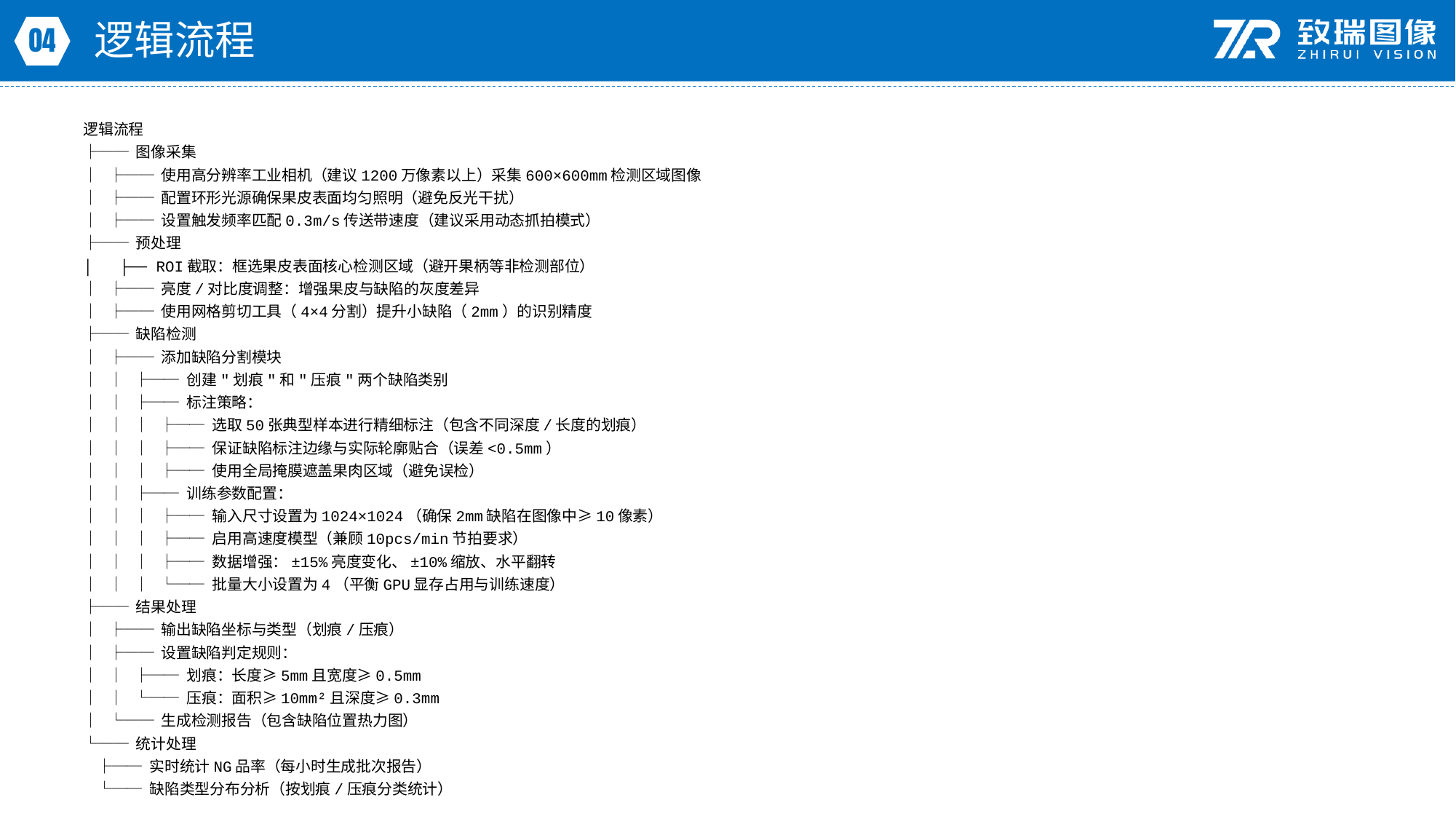

逻辑流程
04

逻辑流程
├── 图像采集
│   ├── 使用高分辨率工业相机（建议1200万像素以上）采集600×600mm检测区域图像
│   ├── 配置环形光源确保果皮表面均匀照明（避免反光干扰）
│   ├── 设置触发频率匹配0.3m/s传送带速度（建议采用动态抓拍模式）
├── 预处理
│   ├── ROI截取：框选果皮表面核心检测区域（避开果柄等非检测部位）
│   ├── 亮度/对比度调整：增强果皮与缺陷的灰度差异
│   ├── 使用网格剪切工具（4×4分割）提升小缺陷（2mm）的识别精度
├── 缺陷检测
│   ├── 添加缺陷分割模块
│   │   ├── 创建"划痕"和"压痕"两个缺陷类别
│   │   ├── 标注策略：
│   │   │   ├── 选取50张典型样本进行精细标注（包含不同深度/长度的划痕）
│   │   │   ├── 保证缺陷标注边缘与实际轮廓贴合（误差<0.5mm）
│   │   │   ├── 使用全局掩膜遮盖果肉区域（避免误检）
│   │   ├── 训练参数配置：
│   │   │   ├── 输入尺寸设置为1024×1024（确保2mm缺陷在图像中≥10像素）
│   │   │   ├── 启用高速度模型（兼顾10pcs/min节拍要求）
│   │   │   ├── 数据增强：±15%亮度变化、±10%缩放、水平翻转
│   │   │   └── 批量大小设置为4（平衡GPU显存占用与训练速度）
├── 结果处理
│   ├── 输出缺陷坐标与类型（划痕/压痕）
│   ├── 设置缺陷判定规则：
│   │   ├── 划痕：长度≥5mm且宽度≥0.5mm
│   │   └── 压痕：面积≥10mm²且深度≥0.3mm
│   └── 生成检测报告（包含缺陷位置热力图）
└── 统计处理
    ├── 实时统计NG品率（每小时生成批次报告）
    └── 缺陷类型分布分析（按划痕/压痕分类统计）